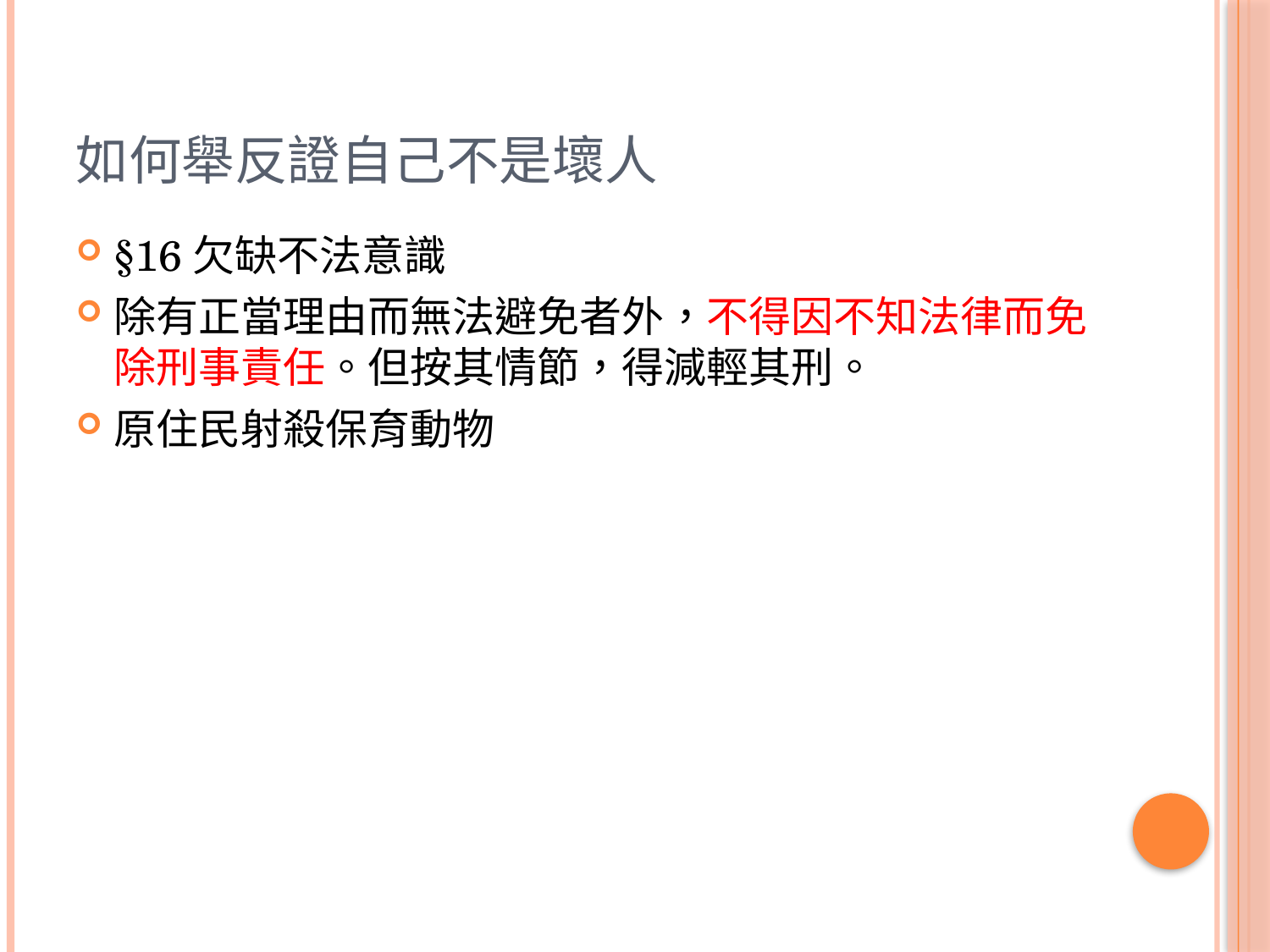

# 如何舉反證自己不是壞人
§16欠缺不法意識
除有正當理由而無法避免者外，不得因不知法律而免除刑事責任。但按其情節，得減輕其刑。
原住民射殺保育動物